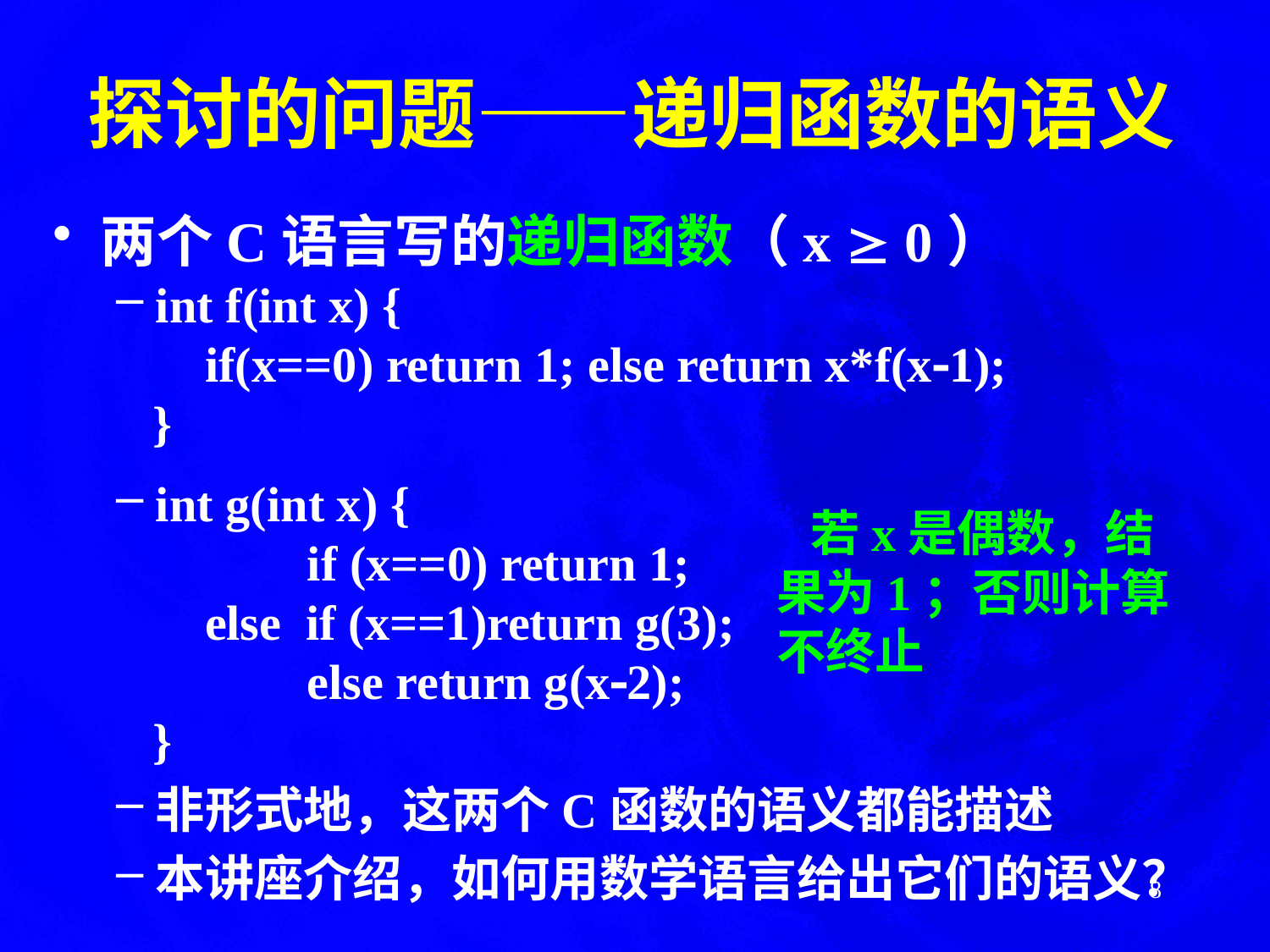

# 探讨的问题——递归函数的语义
两个C语言写的递归函数（x ≥ 0）
int f(int x) {
	    if(x==0) return 1; else return x*f(x−1);
   }
int g(int x) {
		  if (x==0) return 1;
	    else  if (x==1)return g(3);
		  else return g(x−2);
   }
非形式地，这两个C函数的语义都能描述
本讲座介绍，如何用数学语言给出它们的语义？
  若x是偶数，结果为1；否则计算不终止
8